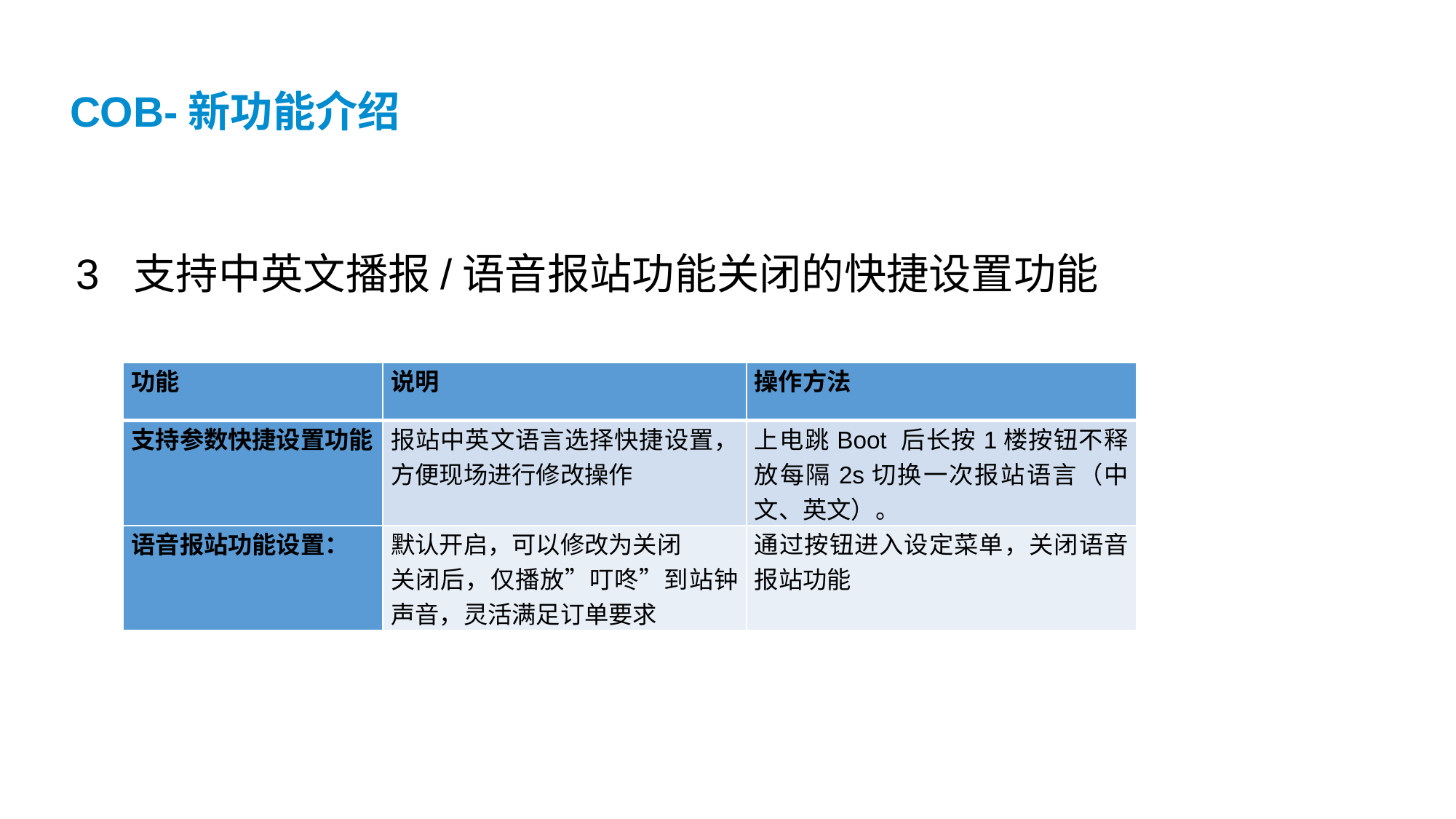

COB-新功能介绍
3  支持中英文播报/语音报站功能关闭的快捷设置功能
| 功能 | 说明 | 操作方法 |
| --- | --- | --- |
| 支持参数快捷设置功能 | 报站中英文语言选择快捷设置，方便现场进行修改操作 | 上电跳Boot 后长按1楼按钮不释放每隔2s切换一次报站语言（中文、英文）。 |
| 语音报站功能设置： | 默认开启，可以修改为关闭 关闭后，仅播放”叮咚”到站钟声音，灵活满足订单要求 | 通过按钮进入设定菜单，关闭语音报站功能 |